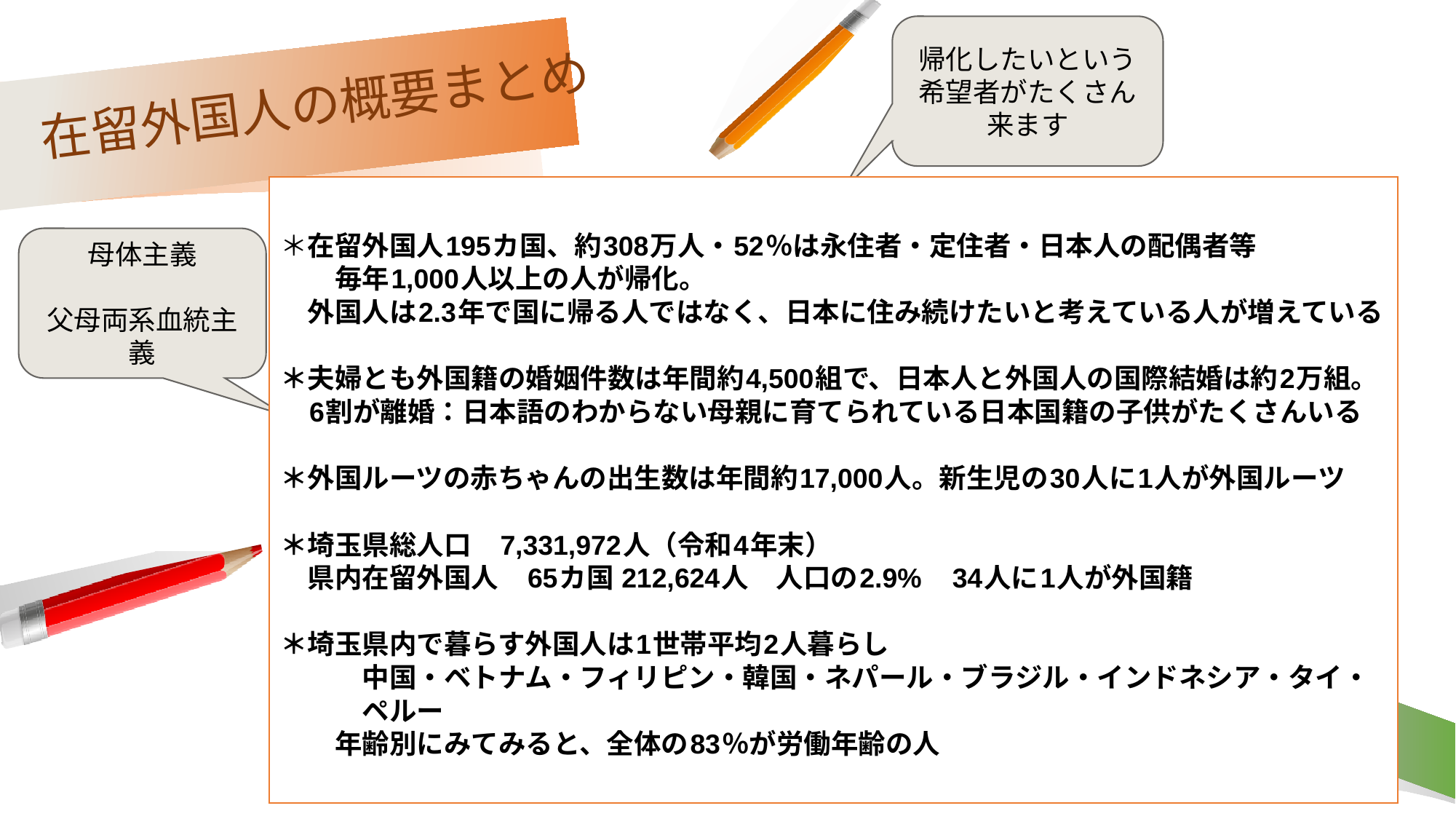

帰化したいという希望者がたくさん来ます
# 在留外国人の概要まとめ

＊在留外国人195カ国、約308万人・52％は永住者・定住者・日本人の配偶者等
　　毎年1,000人以上の人が帰化。
　外国人は2.3年で国に帰る人ではなく、日本に住み続けたいと考えている人が増えている

＊夫婦とも外国籍の婚姻件数は年間約4,500組で、日本人と外国人の国際結婚は約2万組。
　6割が離婚：日本語のわからない母親に育てられている日本国籍の子供がたくさんいる

＊外国ルーツの赤ちゃんの出生数は年間約17,000人。新生児の30人に1人が外国ルーツ

＊埼玉県総人口　7,331,972人（令和4年末）
　県内在留外国人　65カ国 212,624人　人口の2.9%　34人に1人が外国籍

＊埼玉県内で暮らす外国人は1世帯平均2人暮らし
　　中国・ベトナム・フィリピン・韓国・ネパール・ブラジル・インドネシア・タイ・
　　ペルー
　年齢別にみてみると、全体の83％が労働年齢の人

＊在留外国人194か国、307万人・52％は永住者・定住者・日本人の配偶者等
　　毎年1,000人以上の人が帰化。外国人は2.3年で国に帰る人ではなく、
　　日本に住み続けたいと考えている人が増えている

＊夫婦とも外国籍の婚姻件数は年間約4,500組で、
　日本人と外国人の国際結婚は約2万組。6割が離婚
日本語のわからない母親に育てられている、日本国籍の子供がたくさんいる

＊外国ルーツの赤ちゃんの出生数は年間約17,000人
　・新生児の30人に1人が外国ルーツの赤ちゃん

＊埼玉県内で暮らす外国人は160か国、20万6千人・　1世帯平均2人暮らし
中国・ベトナム・フィリピン・韓国・ネパール・ブラジル・インドネシア・タイ・ペルー
　　　　　　年齢別にみてみると、全体の83％が労働年齢の人
母体主義

父母両系血統主義

22